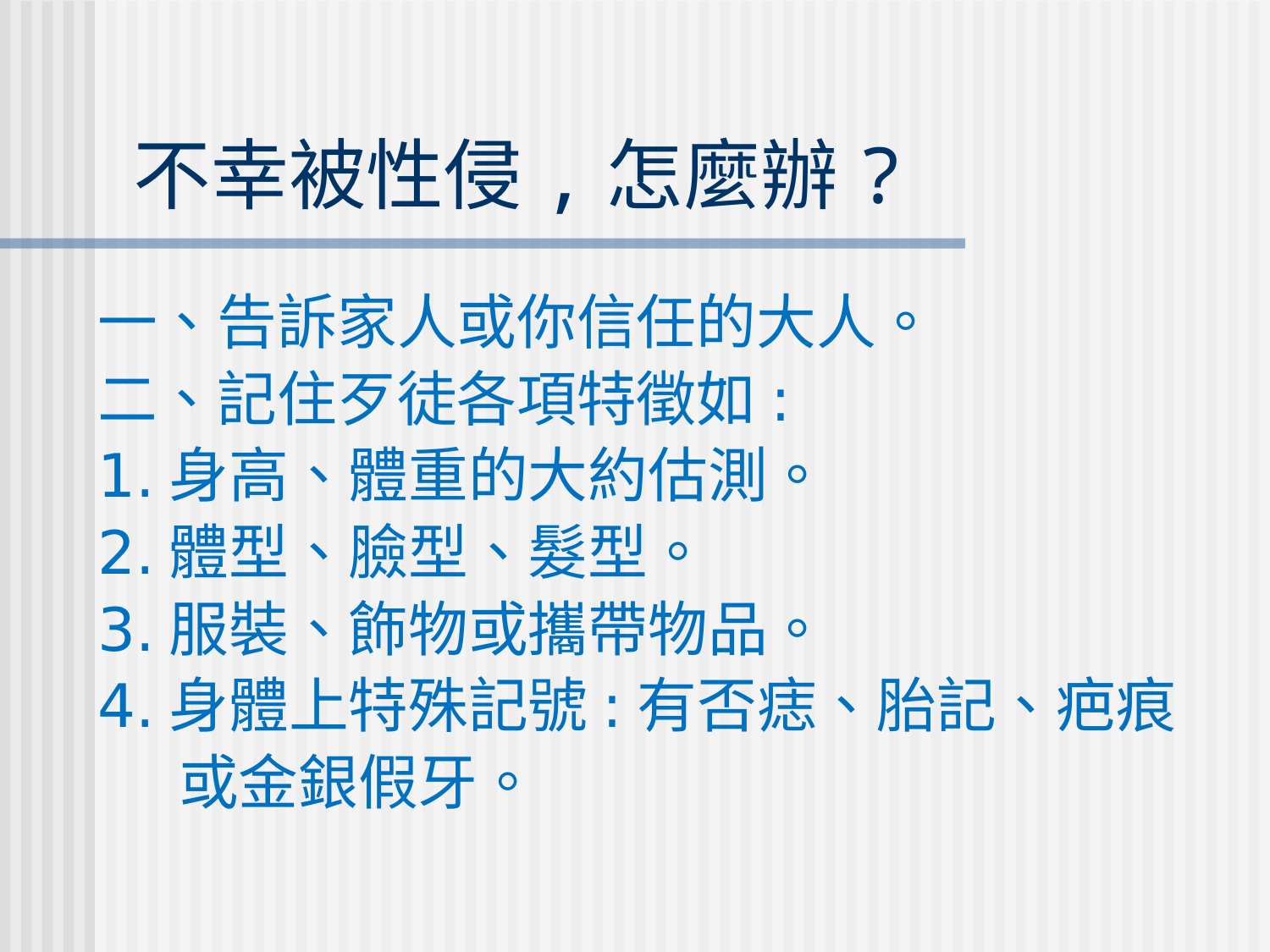

# 不幸被性侵,怎麼辦?
一、告訴家人或你信任的大人。
二、記住歹徒各項特徵如:
1.身高、體重的大約估測。
2.體型、臉型、髮型。
3.服裝、飾物或攜帶物品。
4.身體上特殊記號:有否痣、胎記、疤痕
     或金銀假牙。